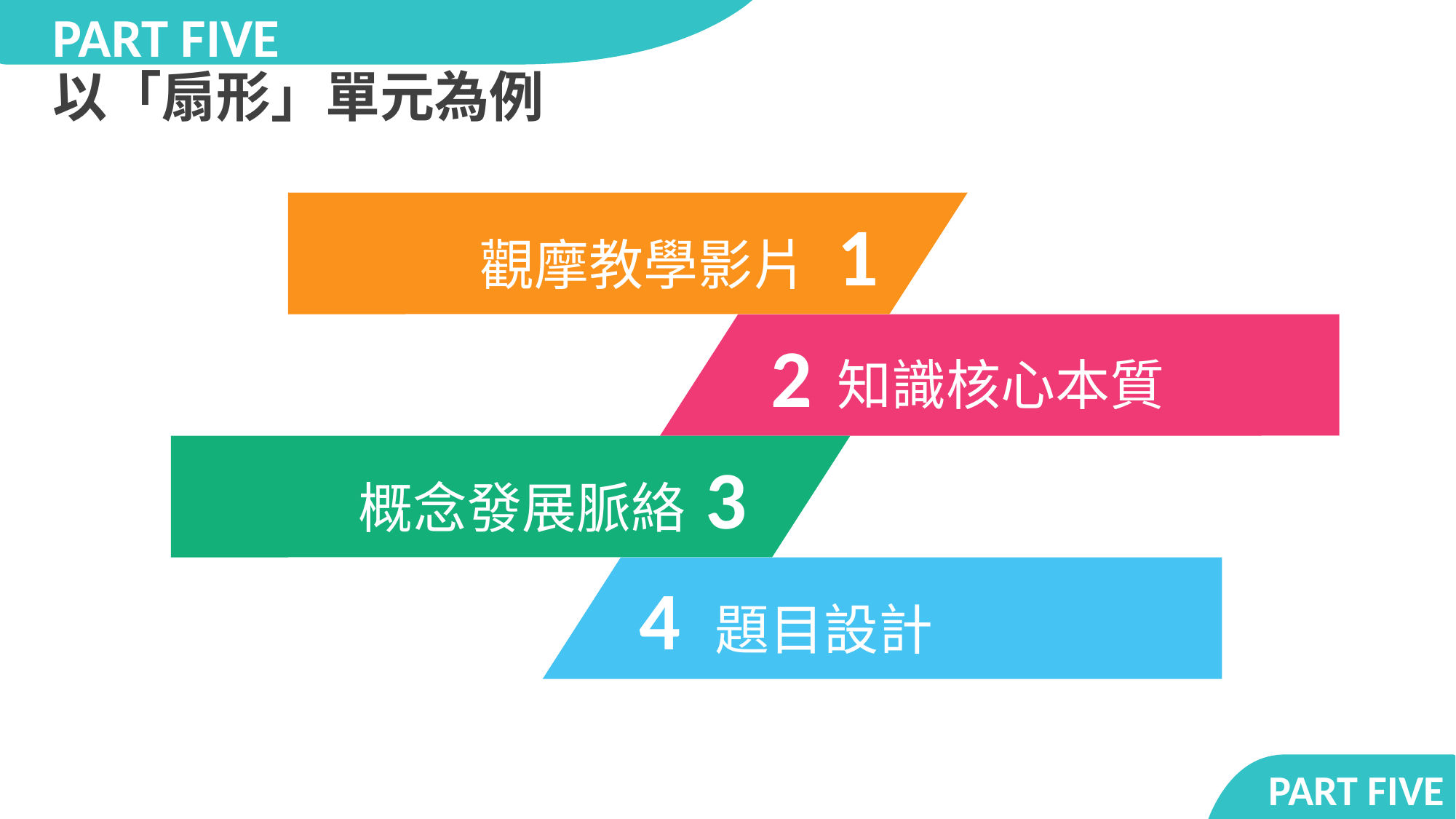

PART FIVE
以「扇形」單元為例

1
觀摩教學影片

2
知識核心本質

3
概念發展脈絡

4
題目設計
PART FIVE